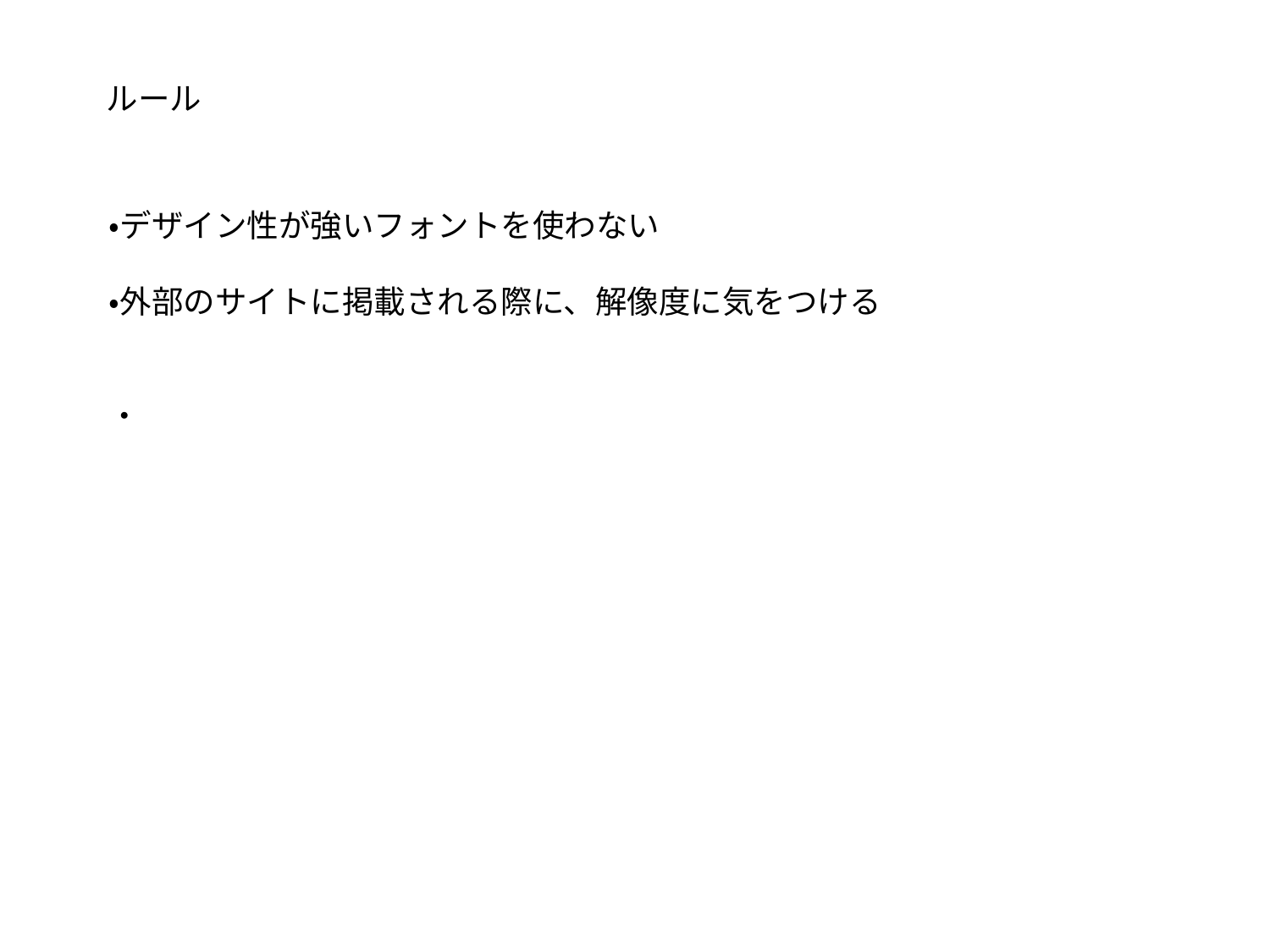

ルール
・デザイン性が強いフォントを使わない

・外部のサイトに掲載される際に、解像度に気をつける

・